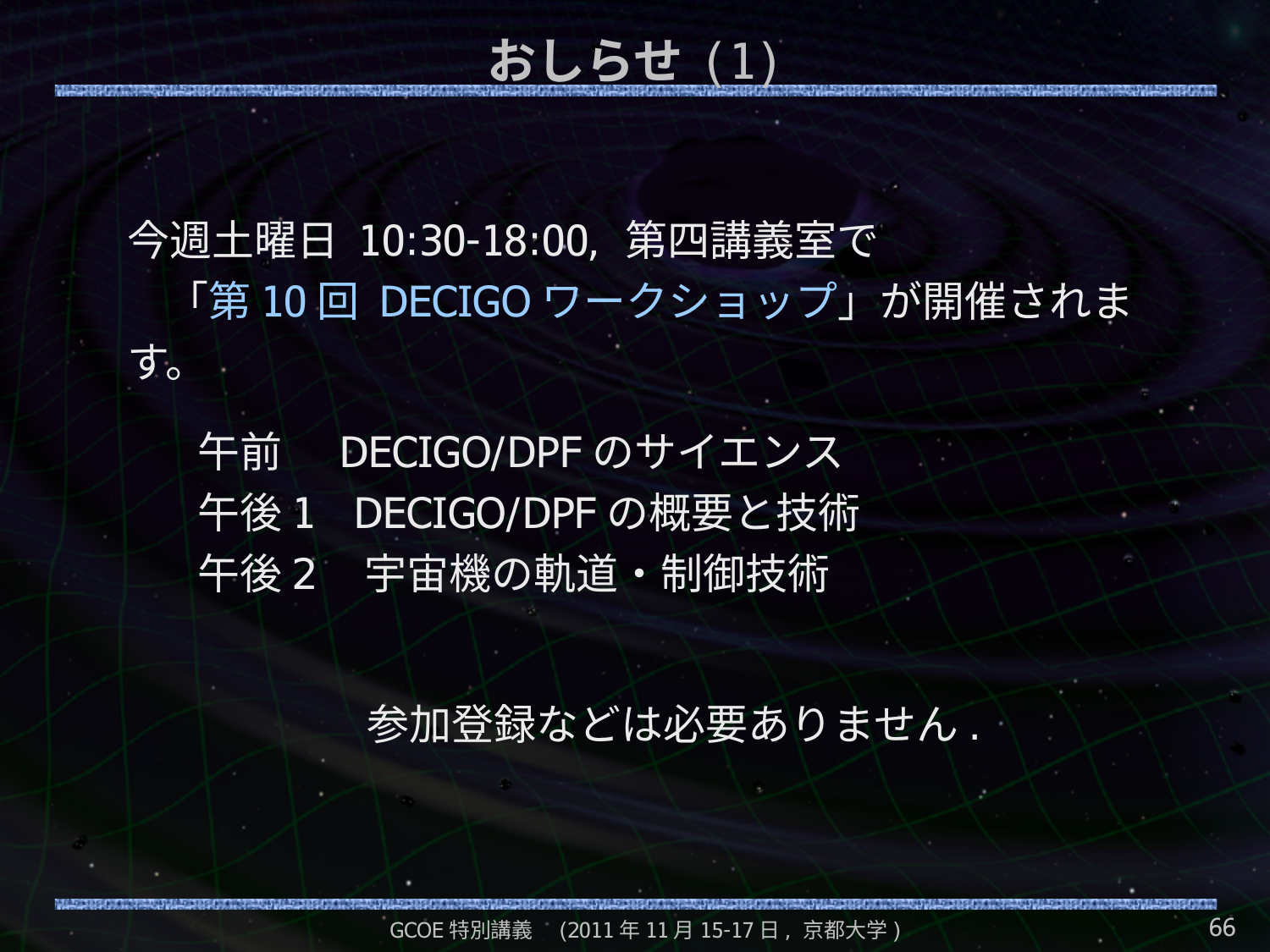

# おしらせ (1)
今週土曜日 10:30-18:00, 第四講義室で
   「第10回 DECIGOワークショップ」が開催されます。
午前     DECIGO/DPFのサイエンス
午後1   DECIGO/DPFの概要と技術
午後2   宇宙機の軌道・制御技術
参加登録などは必要ありません.
66
GCOE特別講義　(2011年11月15-17日, 京都大学)